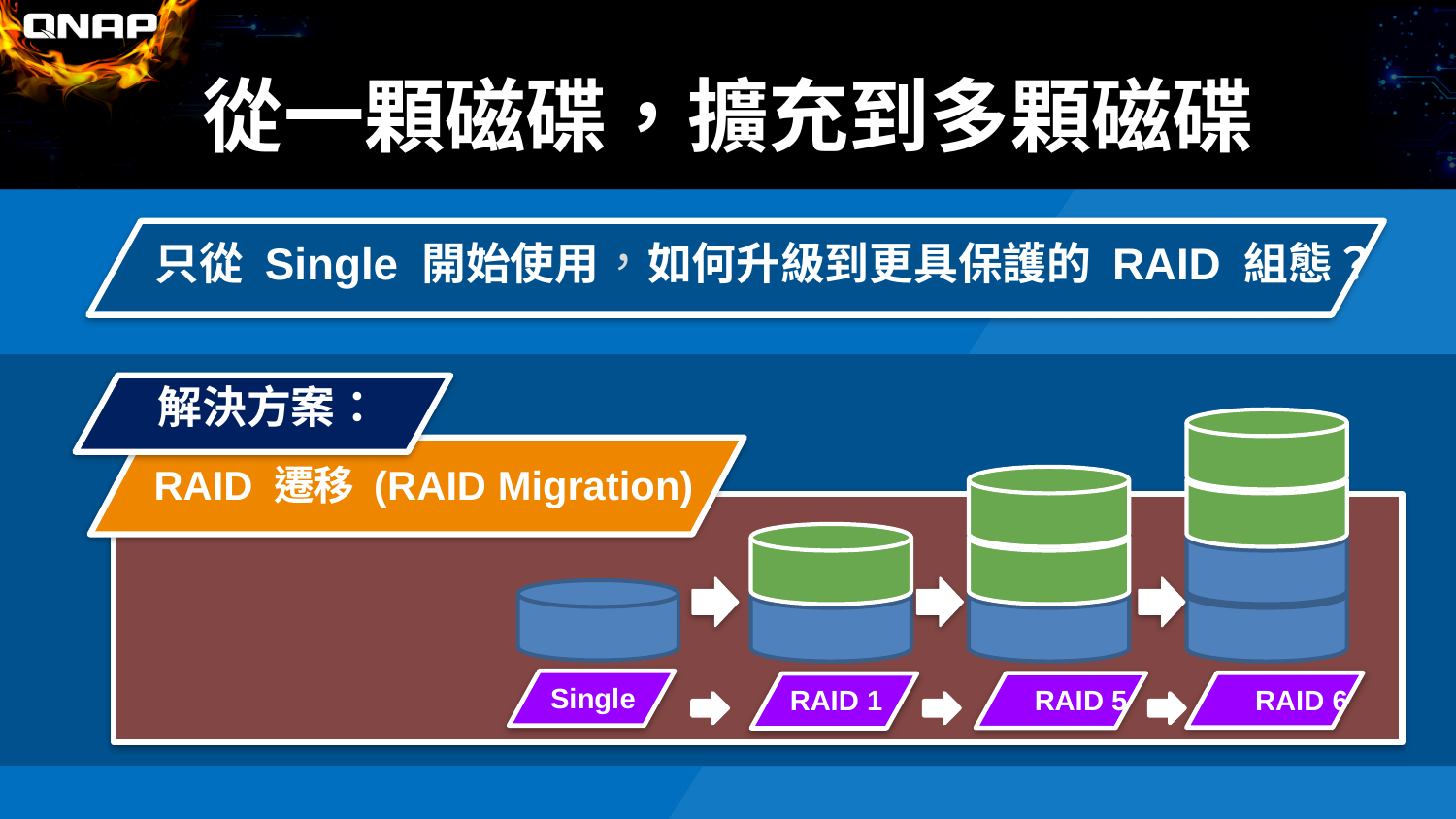

# 從一顆磁碟，擴充到多顆磁碟

只從 Single 開始使用，如何升級到更具保護的 RAID 組態？

解決方案：

RAID 遷移 (RAID Migration)

Single
 RAID 1                   RAID 5                RAID 6